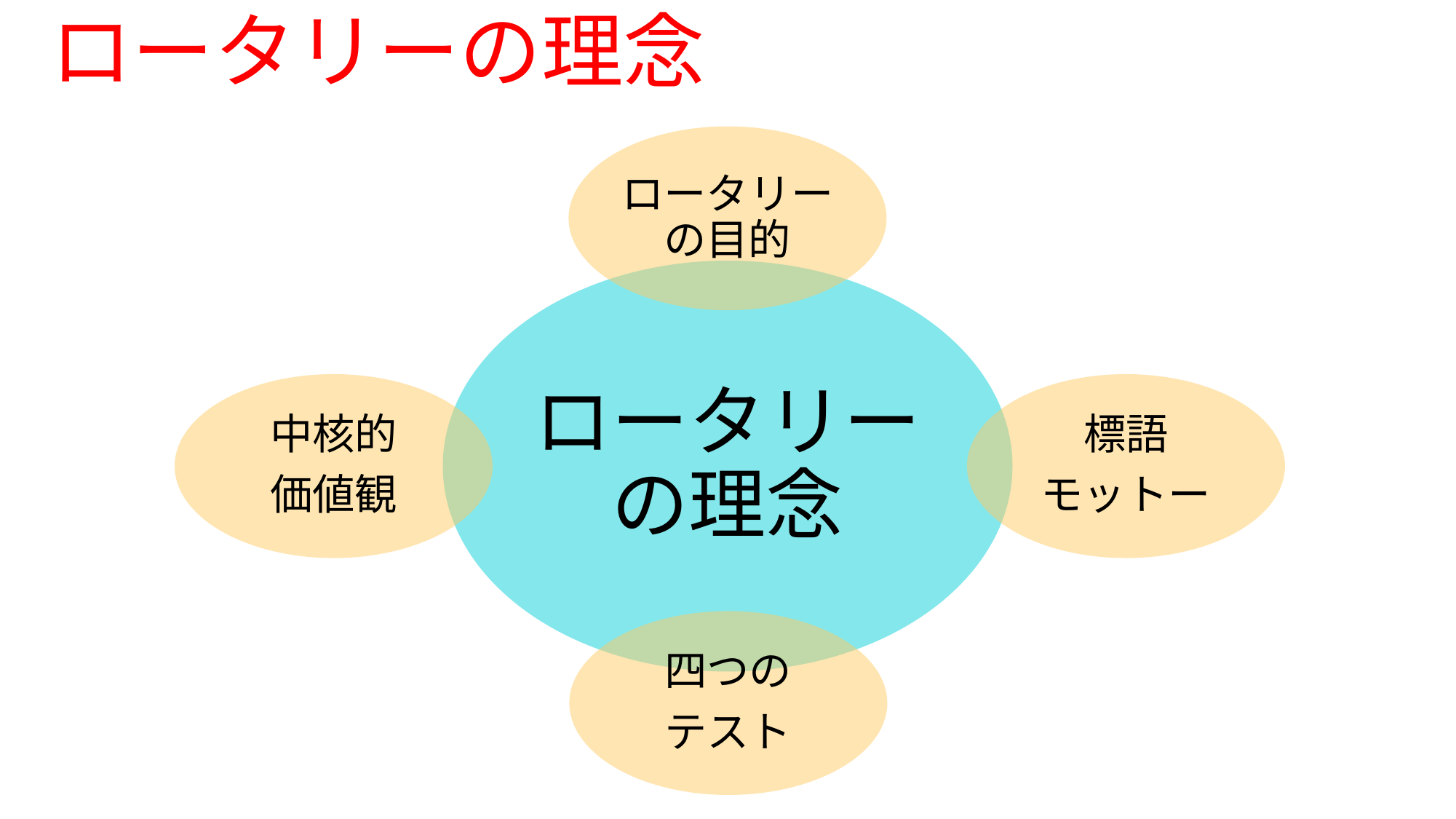

# ロータリーの理念
ロータリーの理念
ロータリーの目的
標語
モットー
四つの
テスト
中核的
価値観